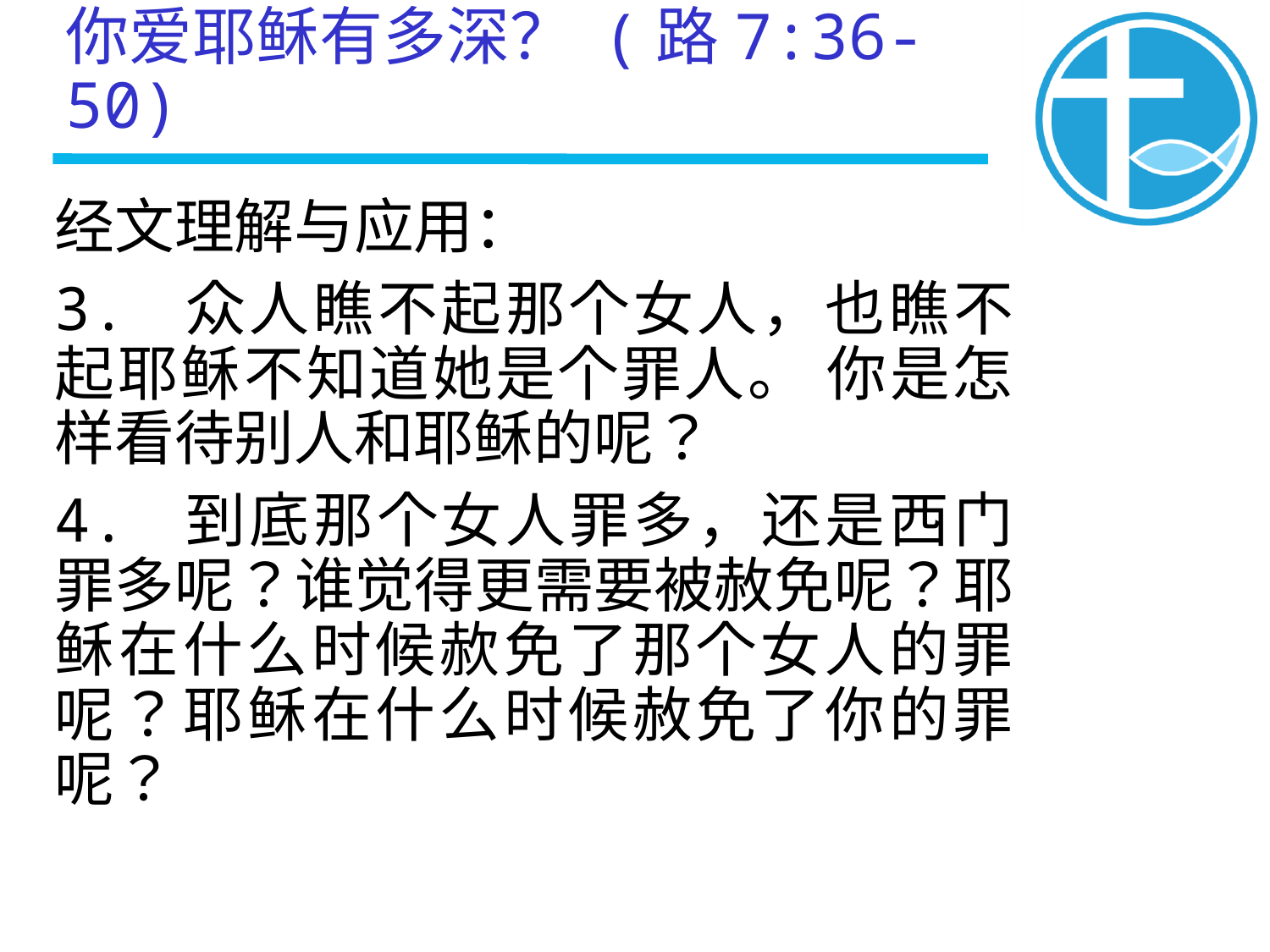

你爱耶稣有多深？ (路7:36-50)
经文理解与应用：
3. 众人瞧不起那个女人，也瞧不起耶稣不知道她是个罪人。 你是怎样看待别人和耶稣的呢？
4. 到底那个女人罪多，还是西门罪多呢？谁觉得更需要被赦免呢？耶稣在什么时候赥免了那个女人的罪呢？耶稣在什么时候赦免了你的罪呢？